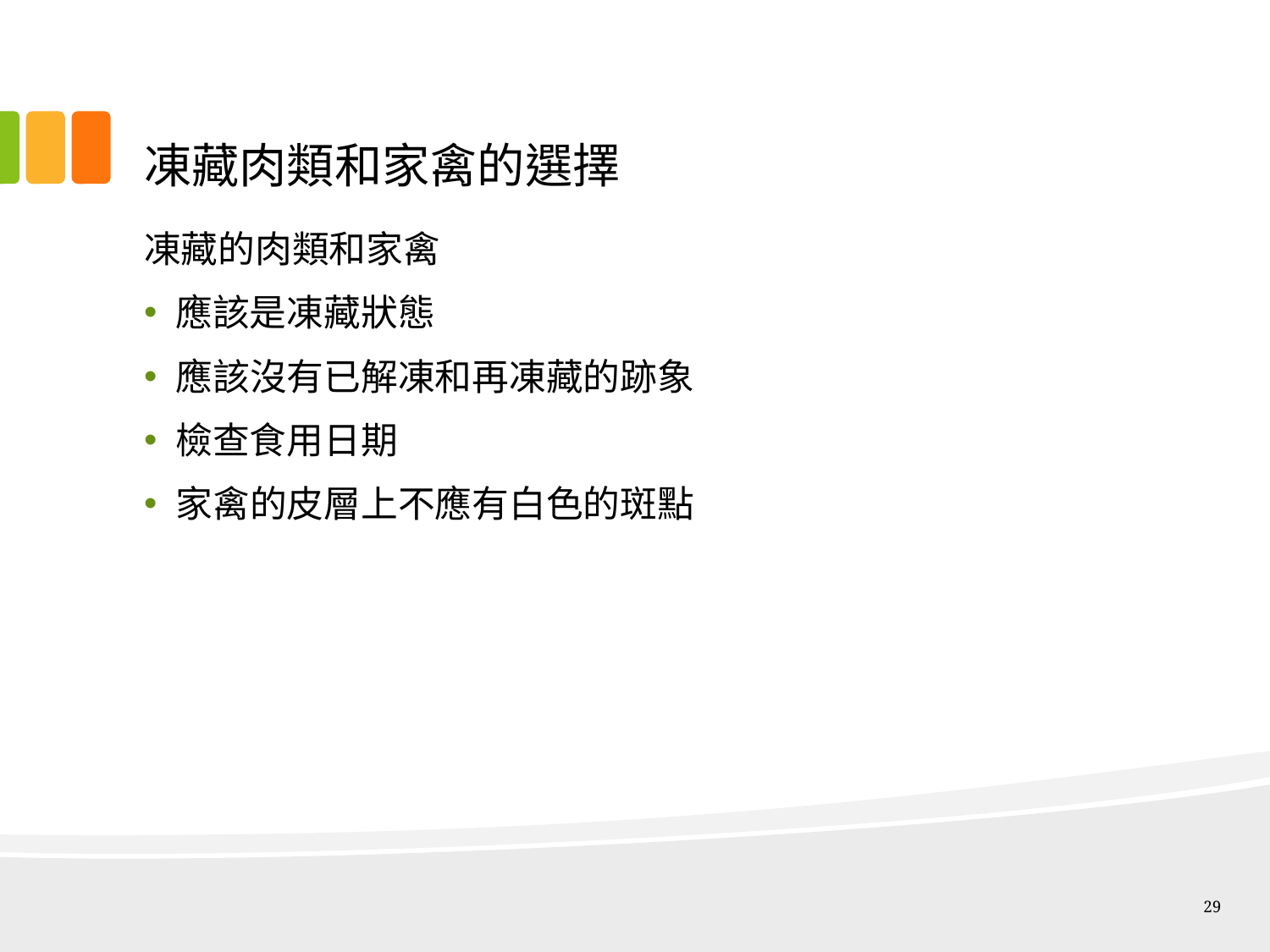

# 凍藏肉類和家禽的選擇
凍藏的肉類和家禽
應該是凍藏狀態
應該沒有已解凍和再凍藏的跡象
檢查食用日期
家禽的皮層上不應有白色的斑點
29